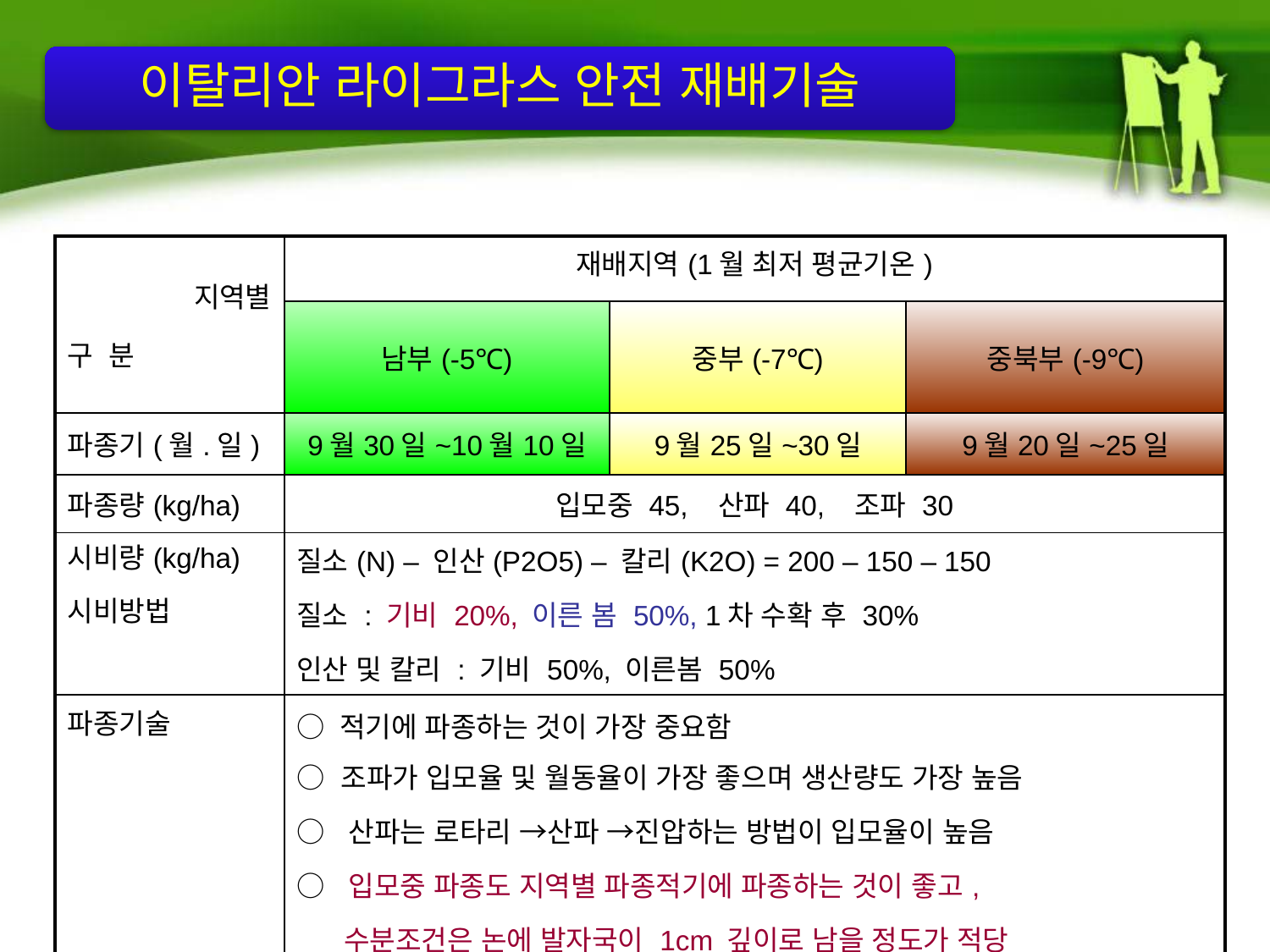

이탈리안 라이그라스 안전 재배기술
| 지역별 구 분 | 재배지역(1월 최저 평균기온) |  |  |
| --- | --- | --- | --- |
|  | 남부(-5℃) | 중부(-7℃) | 중북부(-9℃) |
| 파종기(월.일) | 9월30일~10월10일 | 9월25일~30일 | 9월20일~25일 |
| 파종량(kg/ha) | 입모중 45, 산파 40, 조파 30 |  |  |
| 시비량(kg/ha) 시비방법 | 질소(N) – 인산(P2O5) – 칼리(K2O) = 200 – 150 – 150 질소 : 기비 20%, 이른 봄 50%, 1차 수확 후 30% 인산 및 칼리 : 기비 50%, 이른봄 50% |  |  |
| 파종기술 | ○ 적기에 파종하는 것이 가장 중요함 ○ 조파가 입모율 및 월동율이 가장 좋으며 생산량도 가장 높음 ○ 산파는 로타리 →산파 →진압하는 방법이 입모율이 높음 ○ 입모중 파종도 지역별 파종적기에 파종하는 것이 좋고, 수분조건은 논에 발자국이 1cm 깊이로 남을 정도가 적당 |  |  |